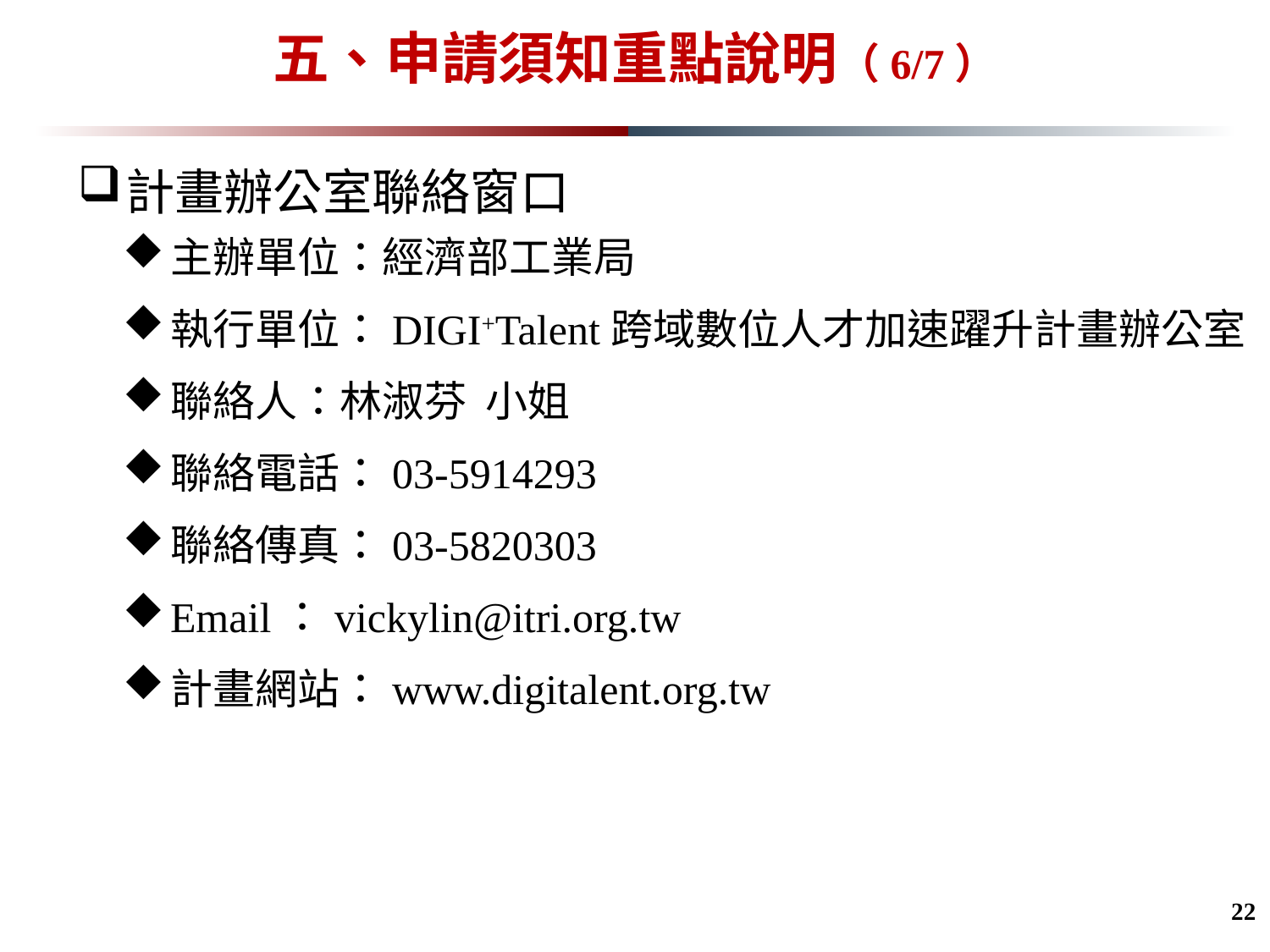

五、申請須知重點說明（6/7）
計畫辦公室聯絡窗口
主辦單位：經濟部工業局
執行單位：DIGI+Talent跨域數位人才加速躍升計畫辦公室
聯絡人：林淑芬  小姐
聯絡電話：03-5914293
聯絡傳真：03-5820303
Email：vickylin@itri.org.tw
計畫網站：www.digitalent.org.tw